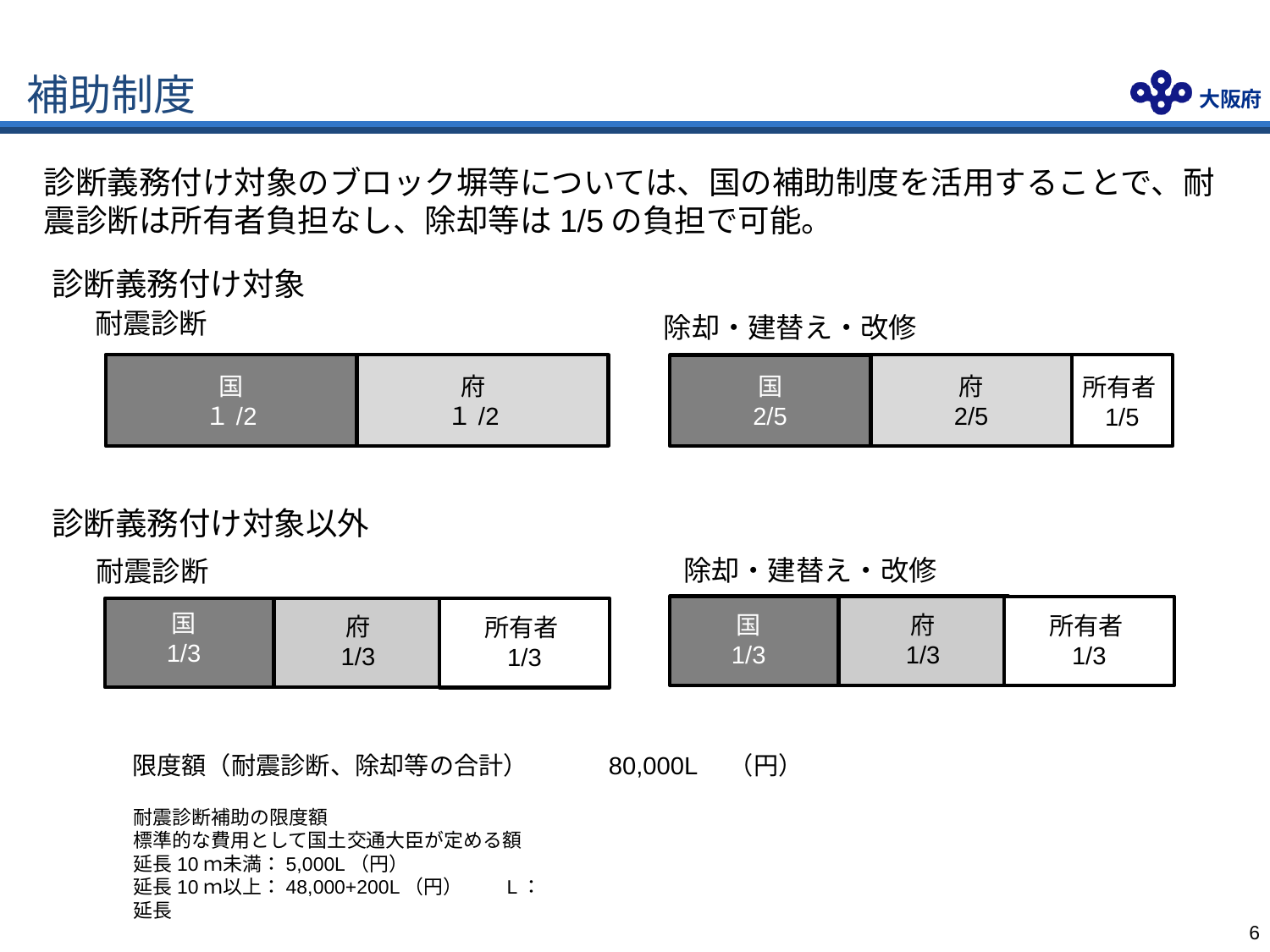

# 補助制度
診断義務付け対象のブロック塀等については、国の補助制度を活用することで、耐震診断は所有者負担なし、除却等は1/5の負担で可能。
診断義務付け対象
耐震診断
除却・建替え・改修

国
１/2
府
１/2
府
2/5
国
2/5
所有者1/5
診断義務付け対象以外
除却・建替え・改修
耐震診断

国
1/3
府
1/3
国
1/3
所有者1/3
府
1/3
所有者1/3
限度額（耐震診断、除却等の合計）　　　80,000L　（円）
耐震診断補助の限度額
標準的な費用として国土交通大臣が定める額
延長10ｍ未満：5,000L（円）
延長10ｍ以上：48,000+200L（円）　　L：延長
6